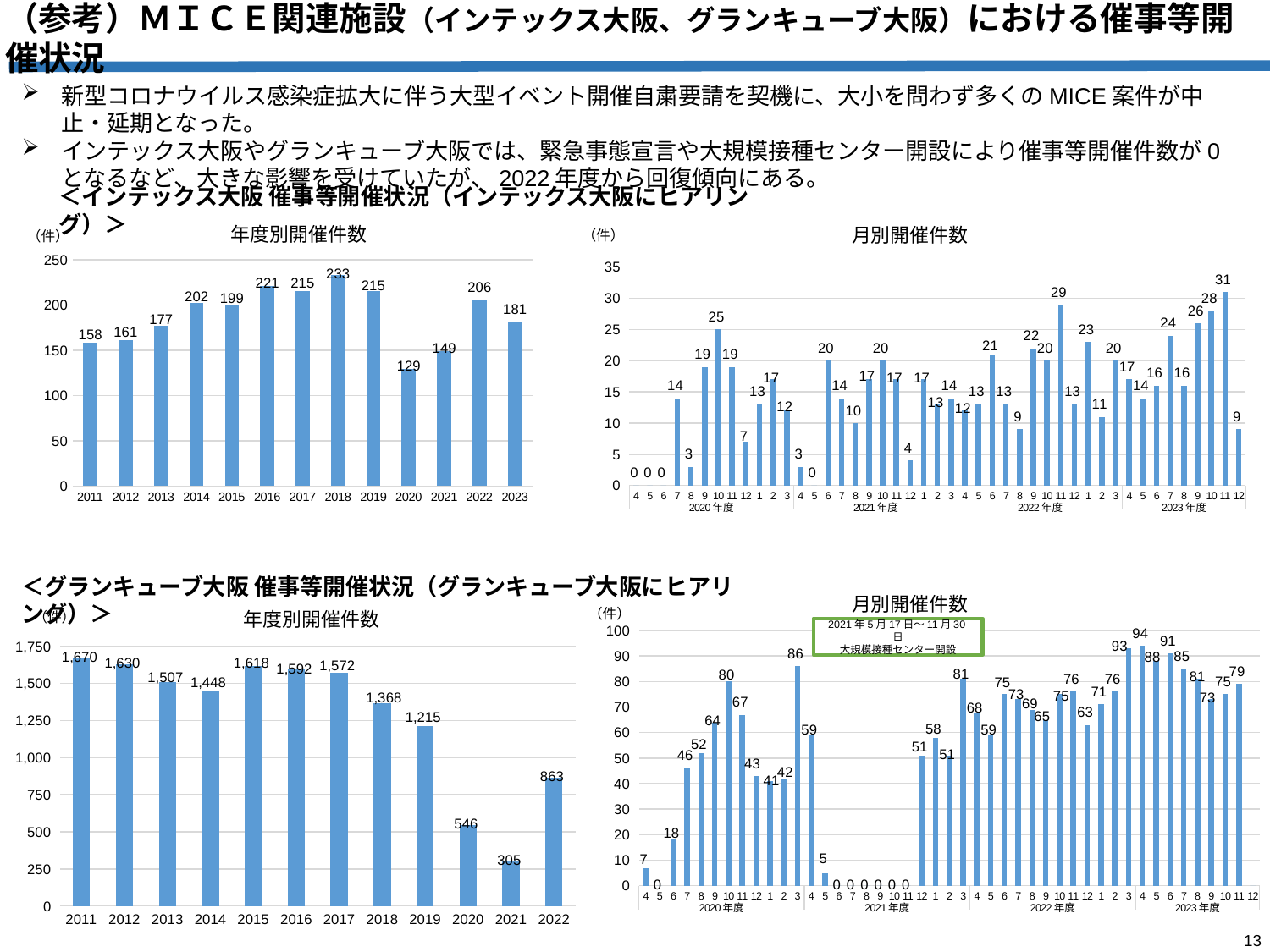

（参考）ＭＩＣＥ関連施設（インテックス大阪、グランキューブ大阪）における催事等開催状況
新型コロナウイルス感染症拡大に伴う大型イベント開催自粛要請を契機に、大小を問わず多くのMICE案件が中止・延期となった。
インテックス大阪やグランキューブ大阪では、緊急事態宣言や大規模接種センター開設により催事等開催件数が0となるなど、大きな影響を受けていたが、2022年度から回復傾向にある。
＜インテックス大阪 催事等開催状況（インテックス大阪にヒアリング）＞
年度別開催件数
月別開催件数
（件）
（件）

### Chart

| Category | 開催件数 |
|---|---|
| 2011 | 158.0 |
| 2012 | 161.0 |
| 2013 | 177.0 |
| 2014 | 202.0 |
| 2015 | 199.0 |
| 2016 | 221.0 |
| 2017 | 215.0 |
| 2018 | 233.0 |
| 2019 | 215.0 |
| 2020 | 129.0 |
| 2021 | 149.0 |
| 2022 | 206.0 |
| 2023 | 181.0 |

### Chart

| Category | 開催件数 |
|---|---|
| 4 | 0.0 |
| 5 | 0.0 |
| 6 | 0.0 |
| 7 | 14.0 |
| 8 | 3.0 |
| 9 | 19.0 |
| 10 | 25.0 |
| 11 | 19.0 |
| 12 | 7.0 |
| 1 | 13.0 |
| 2 | 17.0 |
| 3 | 12.0 |
| 4 | 3.0 |
| 5 | 0.0 |
| 6 | 20.0 |
| 7 | 14.0 |
| 8 | 10.0 |
| 9 | 17.0 |
| 10 | 20.0 |
| 11 | 17.0 |
| 12 | 4.0 |
| 1 | 17.0 |
| 2 | 13.0 |
| 3 | 14.0 |
| 4 | 12.0 |
| 5 | 13.0 |
| 6 | 21.0 |
| 7 | 13.0 |
| 8 | 9.0 |
| 9 | 22.0 |
| 10 | 20.0 |
| 11 | 29.0 |
| 12 | 13.0 |
| 1 | 23.0 |
| 2 | 11.0 |
| 3 | 20.0 |
| 4 | 17.0 |
| 5 | 14.0 |
| 6 | 16.0 |
| 7 | 24.0 |
| 8 | 16.0 |
| 9 | 26.0 |
| 10 | 28.0 |
| 11 | 31.0 |
| 12 | 9.0 |
＜グランキューブ大阪 催事等開催状況（グランキューブ大阪にヒアリング）＞
月別開催件数
（件）
年度別開催件数
（件）

### Chart

| Category | 開催件数 |
|---|---|
| 4 | 7.0 |
| 5 | 0.0 |
| 6 | 18.0 |
| 7 | 46.0 |
| 8 | 52.0 |
| 9 | 64.0 |
| 10 | 80.0 |
| 11 | 67.0 |
| 12 | 43.0 |
| 1 | 41.0 |
| 2 | 42.0 |
| 3 | 86.0 |
| 4 | 59.0 |
| 5 | 5.0 |
| 6 | 0.0 |
| 7 | 0.0 |
| 8 | 0.0 |
| 9 | 0.0 |
| 10 | 0.0 |
| 11 | 0.0 |
| 12 | 51.0 |
| 1 | 58.0 |
| 2 | 51.0 |
| 3 | 81.0 |
| 4 | 68.0 |
| 5 | 59.0 |
| 6 | 75.0 |
| 7 | 73.0 |
| 8 | 69.0 |
| 9 | 65.0 |
| 10 | 75.0 |
| 11 | 76.0 |
| 12 | 63.0 |
| 1 | 71.0 |
| 2 | 76.0 |
| 3 | 93.0 |
| 4 | 94.0 |
| 5 | 88.0 |
| 6 | 91.0 |
| 7 | 85.0 |
| 8 | 81.0 |
| 9 | 73.0 |
| 10 | 75.0 |
| 11 | 79.0 |
| 12 | 0.0 |
2021年5月17日～11月30日
大規模接種センター開設

### Chart

| Category | 開催件数 |
|---|---|
| 2011 | 1670.0 |
| 2012 | 1630.0 |
| 2013 | 1507.0 |
| 2014 | 1448.0 |
| 2015 | 1618.0 |
| 2016 | 1592.0 |
| 2017 | 1572.0 |
| 2018 | 1368.0 |
| 2019 | 1215.0 |
| 2020 | 546.0 |
| 2021 | 305.0 |
| 2022 | 863.0 |
13